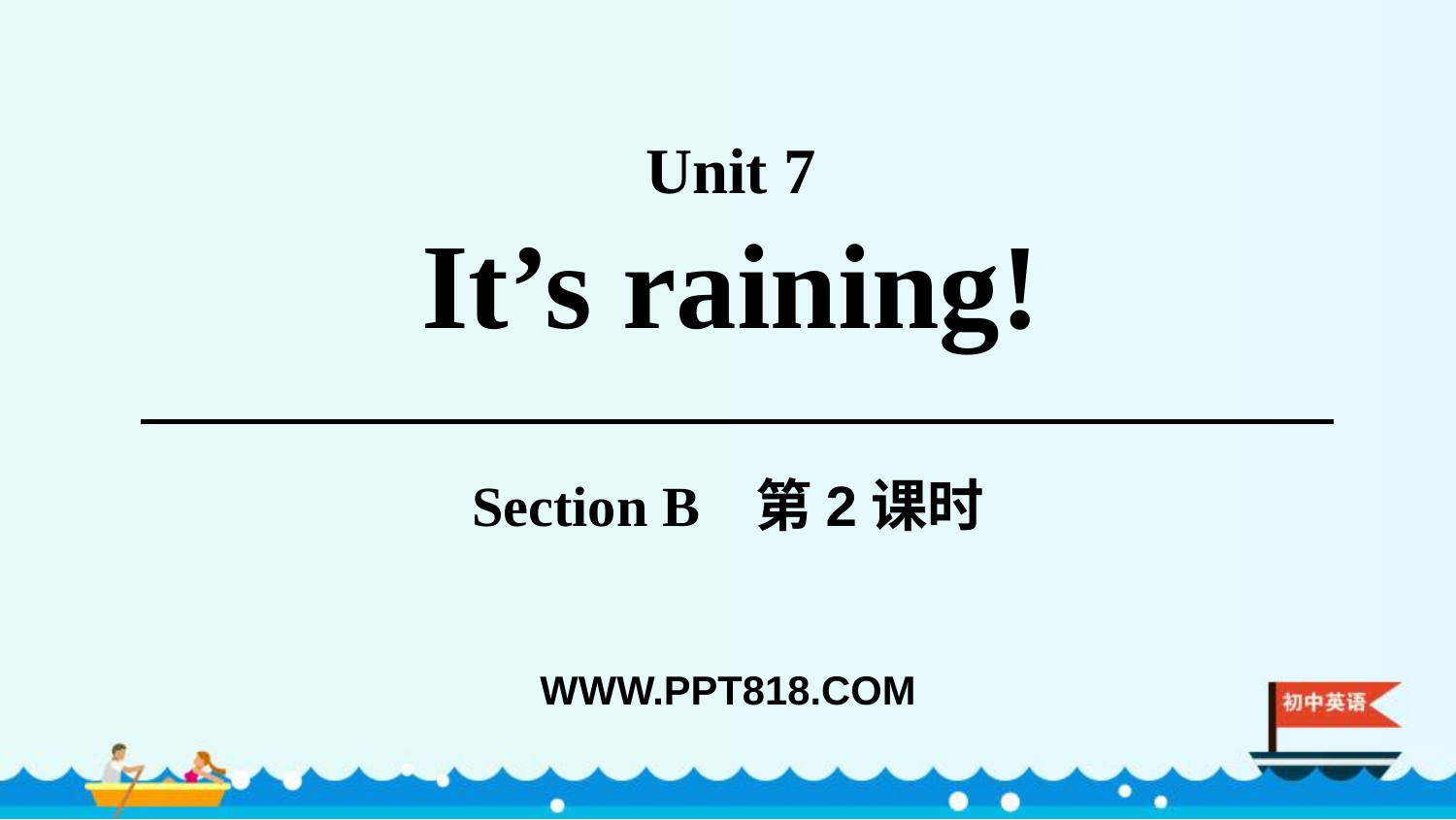

Unit 7
It’s raining!
Section B   第2课时
WWW.PPT818.COM